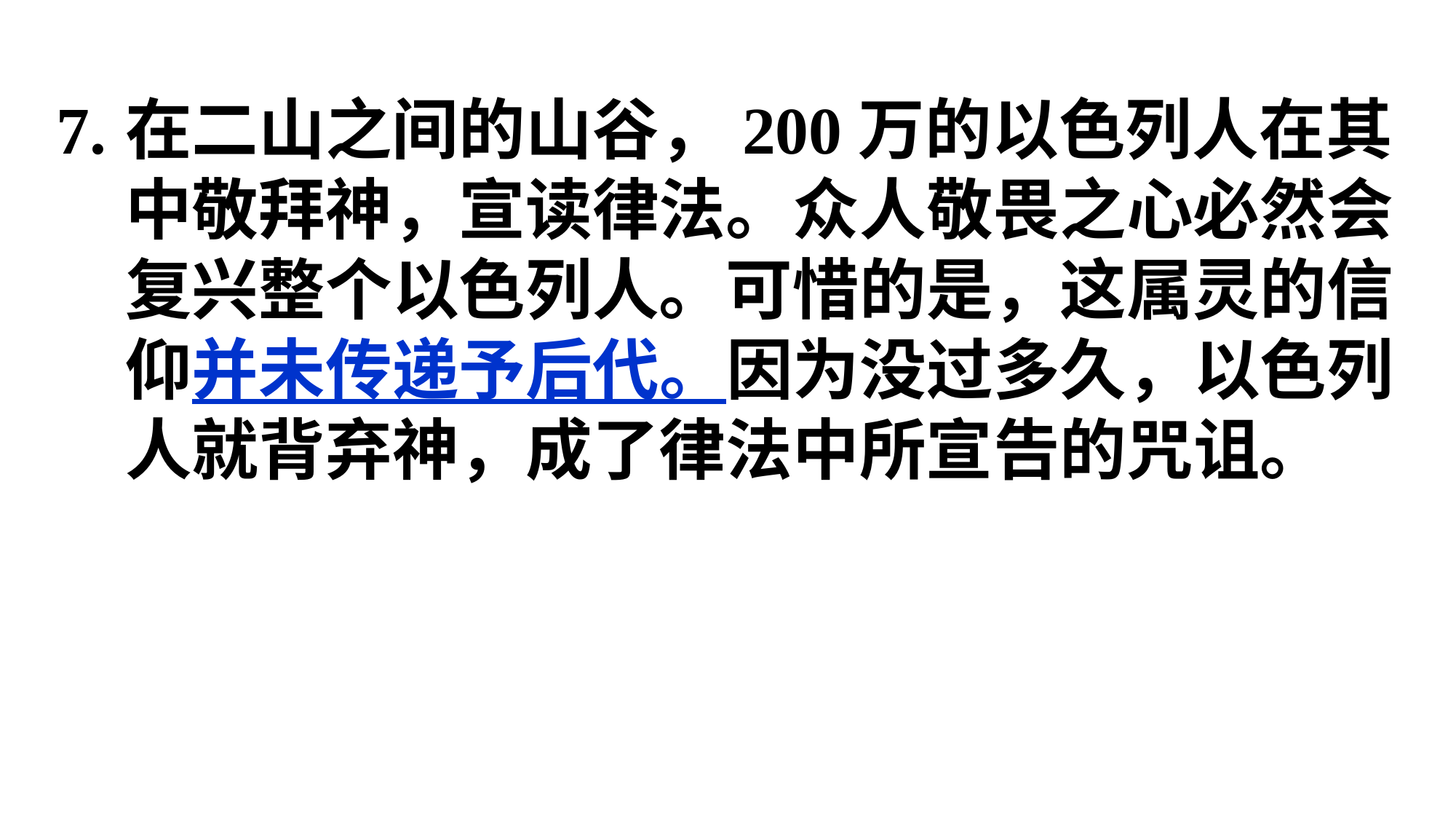

7.	在二山之间的山谷，200万的以色列人在其中敬拜神，宣读律法。众人敬畏之心必然会复兴整个以色列人。可惜的是，这属灵的信仰并未传递予后代。因为没过多久，以色列人就背弃神，成了律法中所宣告的咒诅。